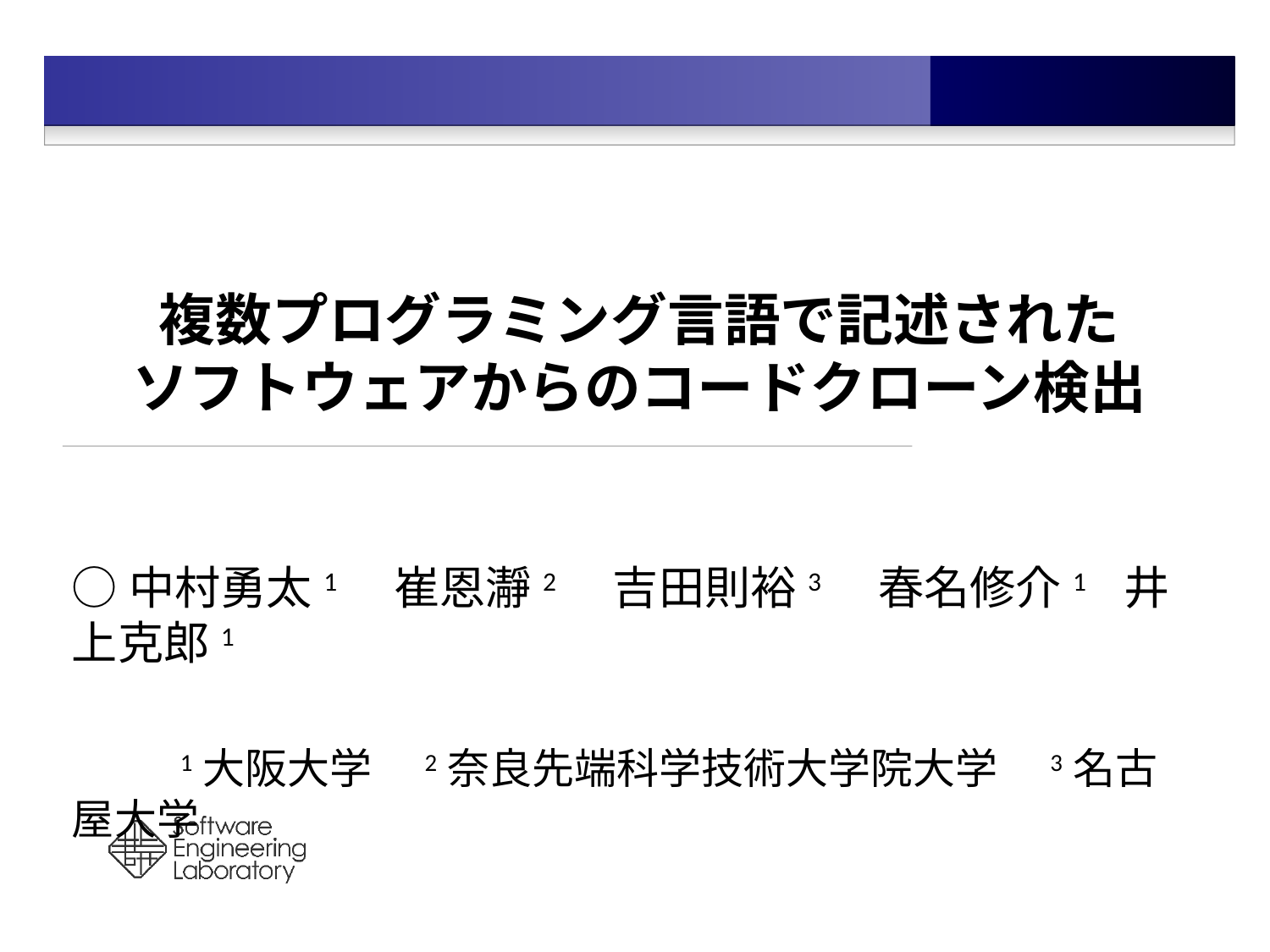

# 複数プログラミング言語で記述された ソフトウェアからのコードクローン検出

○中村勇太1　崔恩瀞2　吉田則裕3　春名修介1　井上克郎1

　　　　1大阪大学　2奈良先端科学技術大学院大学　3名古屋大学